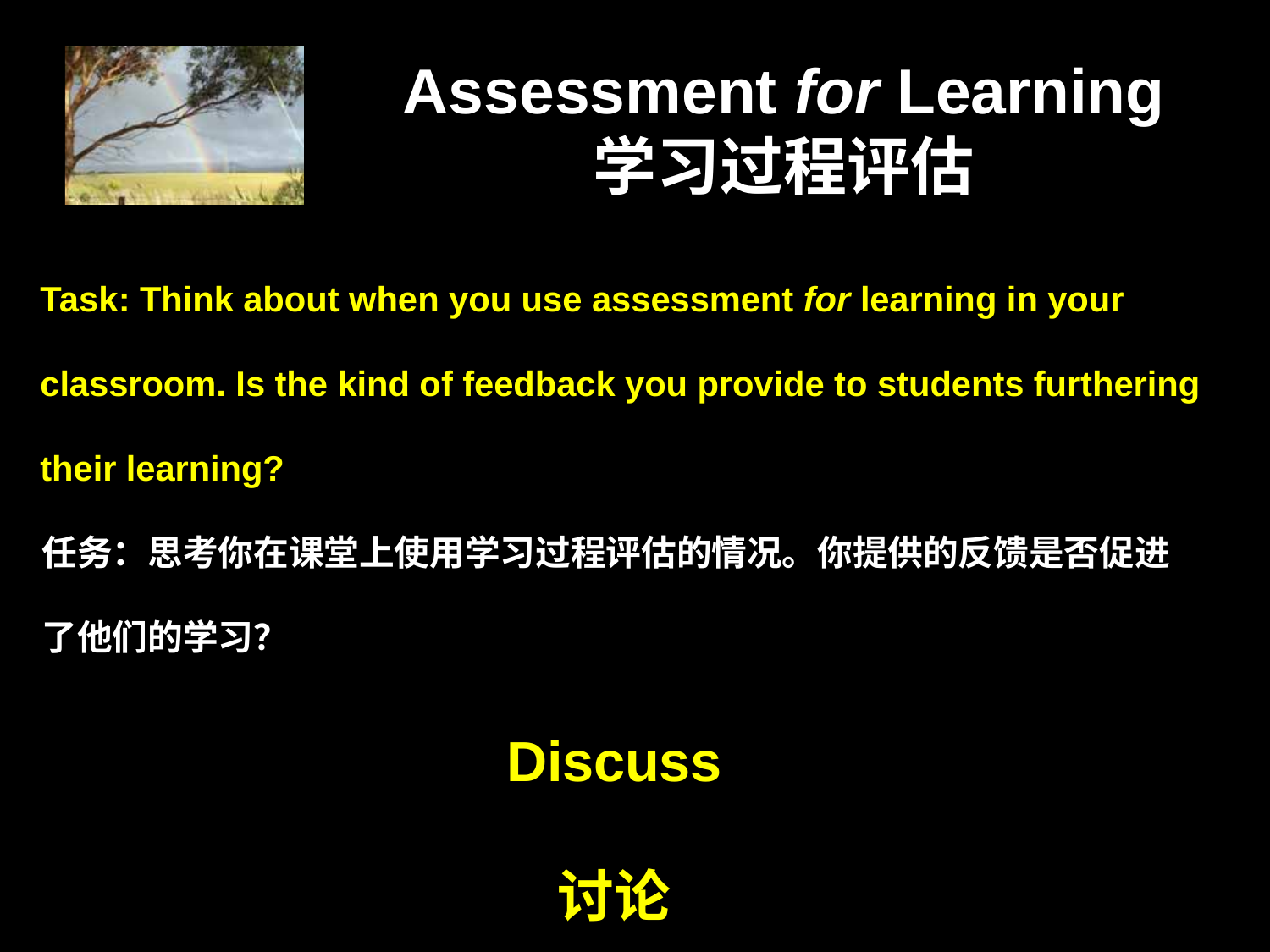

# Assessment for Learning 学习过程评估

Task: Think about when you use assessment for learning in your classroom. Is the kind of feedback you provide to students furthering their learning?
任务：思考你在课堂上使用学习过程评估的情况。你提供的反馈是否促进了他们的学习？
Discuss
讨论